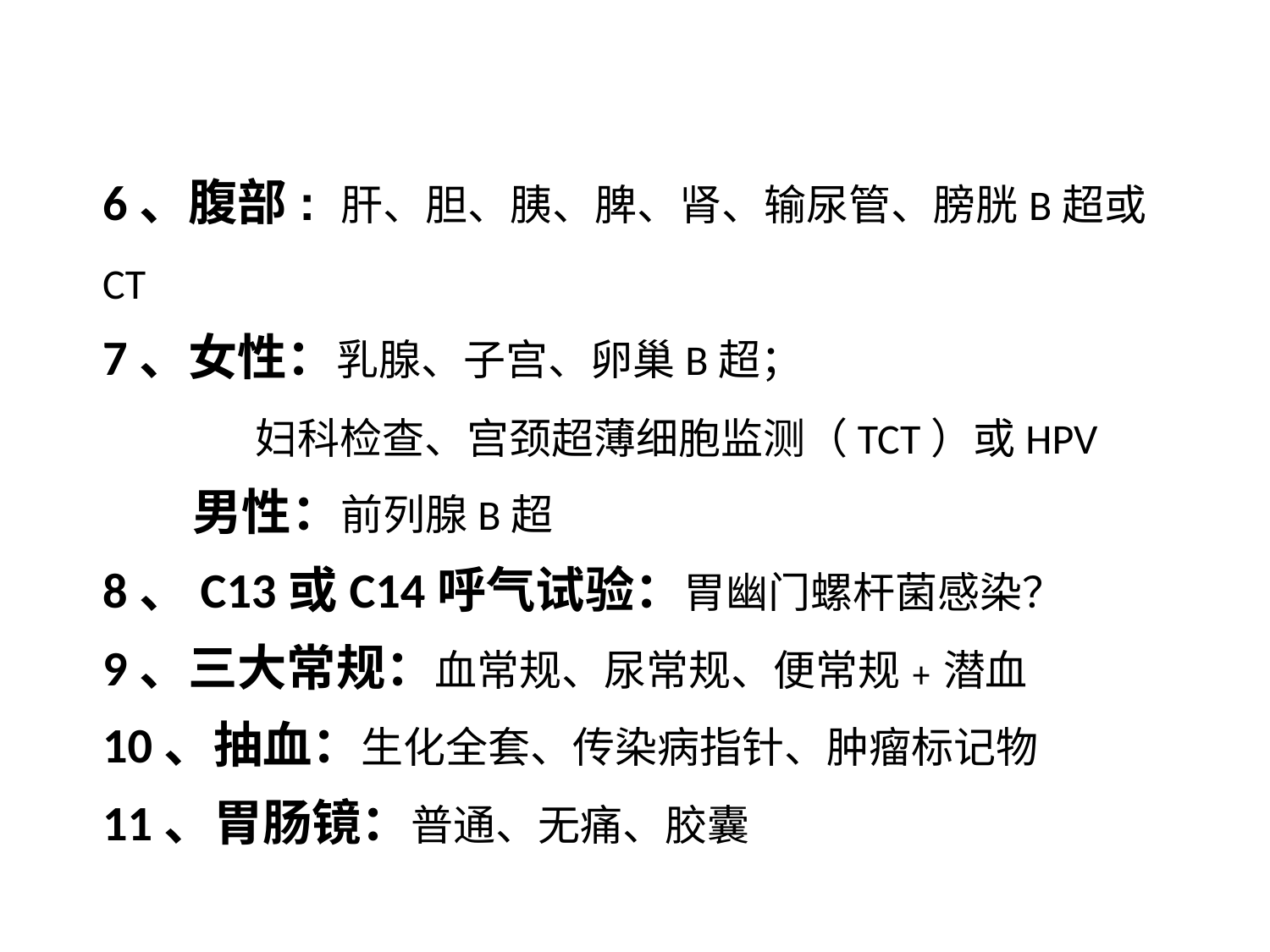

6、腹部: 肝、胆、胰、脾、肾、输尿管、膀胱B超或CT
7、女性：乳腺、子宫、卵巢B超；
                妇科检查、宫颈超薄细胞监测（TCT）或HPV
       男性：前列腺B超
8、C13或C14呼气试验：胃幽门螺杆菌感染？
9、三大常规：血常规、尿常规、便常规﹢潜血
10、抽血：生化全套、传染病指针、肿瘤标记物
11、胃肠镜：普通、无痛、胶囊